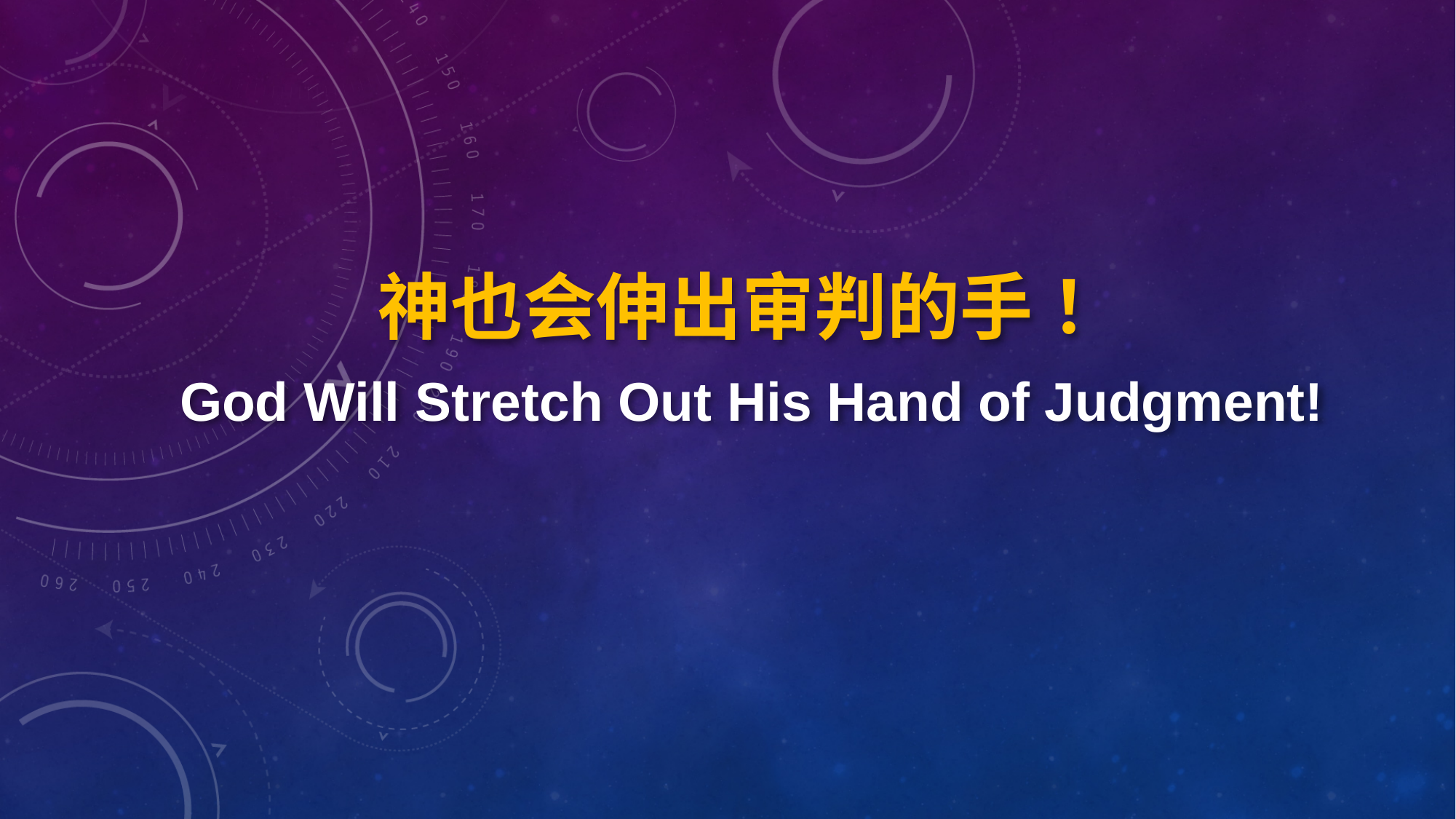

神也会伸出审判的手！
 God Will Stretch Out His Hand of Judgment!